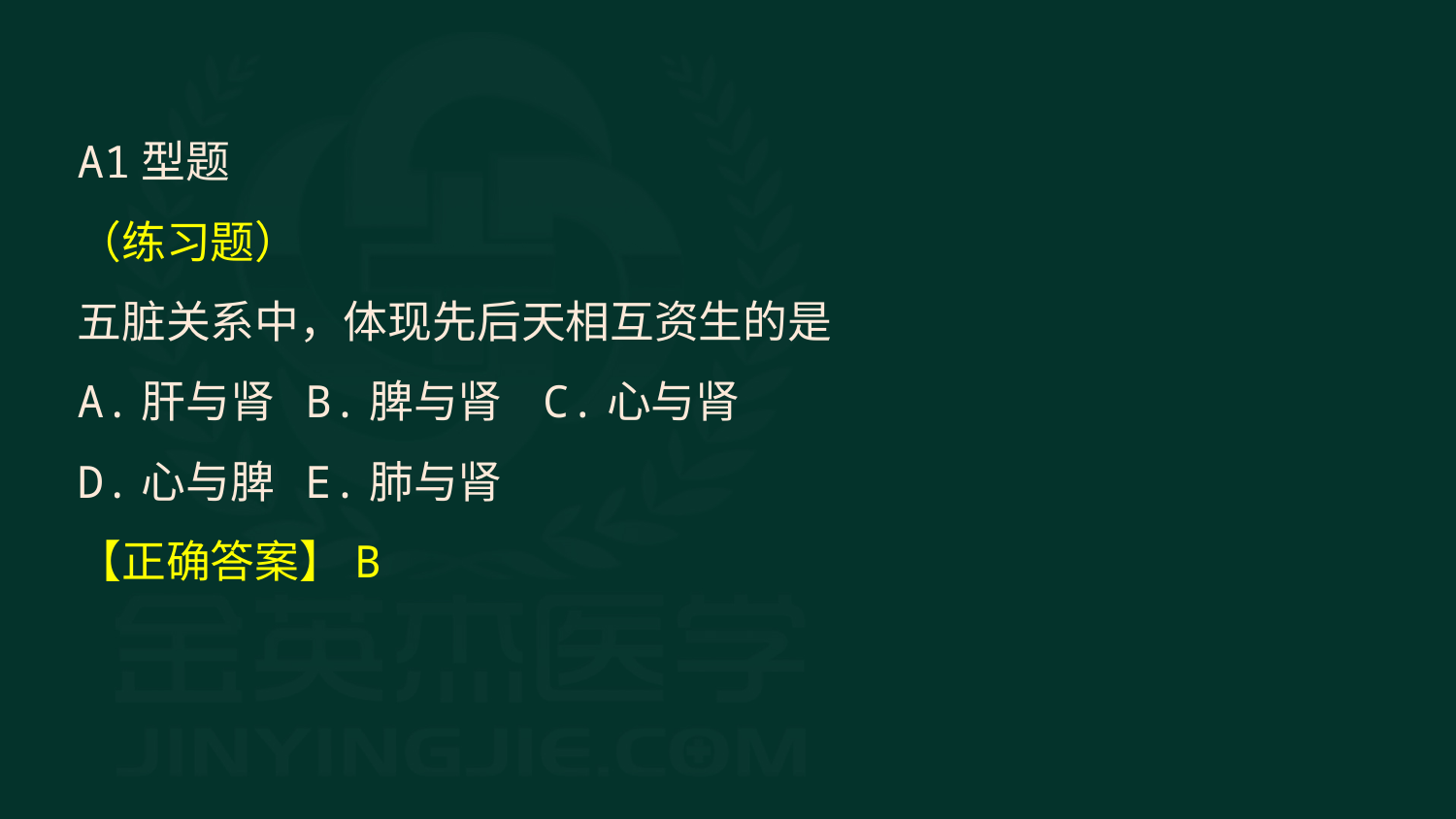

A1型题
（练习题）
五脏关系中，体现先后天相互资生的是
A.肝与肾  B.脾与肾   C.心与肾
D.心与脾  E.肺与肾
【正确答案】B